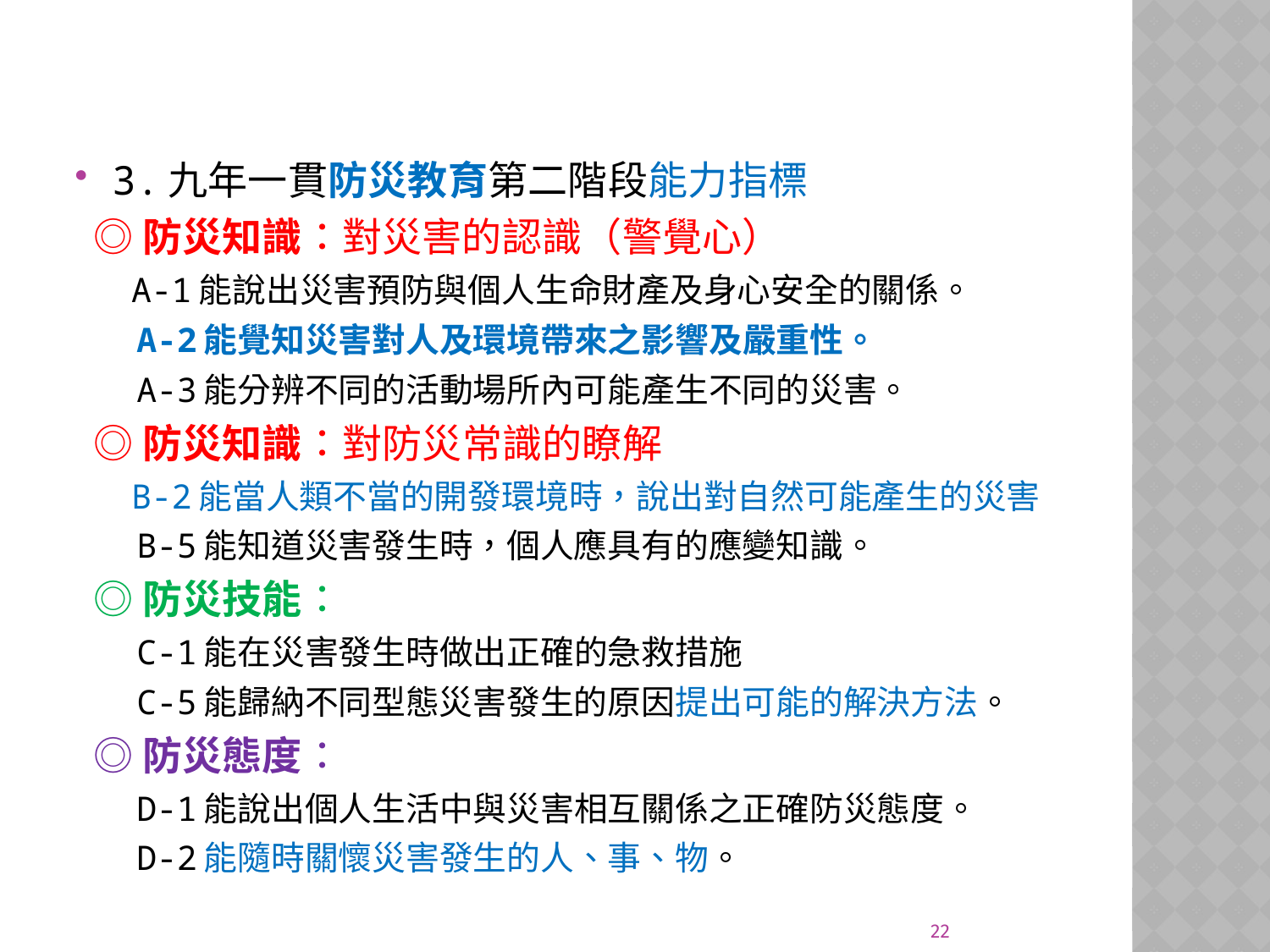

3.九年一貫防災教育第二階段能力指標
  ◎防災知識：對災害的認識（警覺心）
   A-1能說出災害預防與個人生命財產及身心安全的關係。
   A-2能覺知災害對人及環境帶來之影響及嚴重性。
   A-3能分辨不同的活動場所內可能產生不同的災害。
  ◎防災知識：對防災常識的瞭解
   B-2能當人類不當的開發環境時，說出對自然可能產生的災害
   B-5能知道災害發生時，個人應具有的應變知識。
  ◎防災技能：
   C-1能在災害發生時做出正確的急救措施
   C-5能歸納不同型態災害發生的原因提出可能的解決方法。
  ◎防災態度：
   D-1能說出個人生活中與災害相互關係之正確防災態度。
   D-2能隨時關懷災害發生的人、事、物。
22